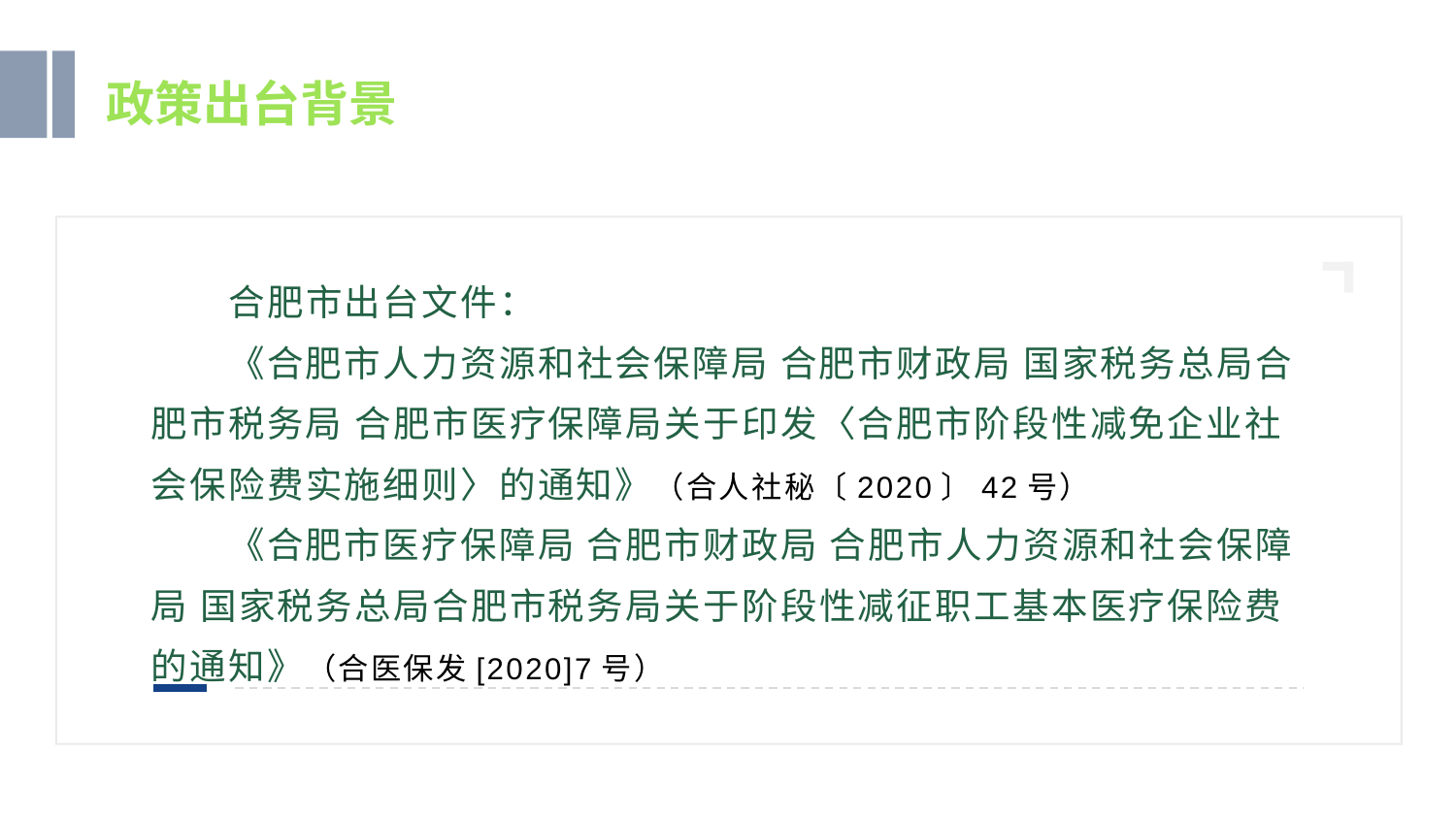

政策出台背景

合肥市出台文件：
《合肥市人力资源和社会保障局 合肥市财政局 国家税务总局合肥市税务局 合肥市医疗保障局关于印发〈合肥市阶段性减免企业社会保险费实施细则〉的通知》（合人社秘〔2020〕42号）
《合肥市医疗保障局 合肥市财政局 合肥市人力资源和社会保障局 国家税务总局合肥市税务局关于阶段性减征职工基本医疗保险费的通知》（合医保发[2020]7号）